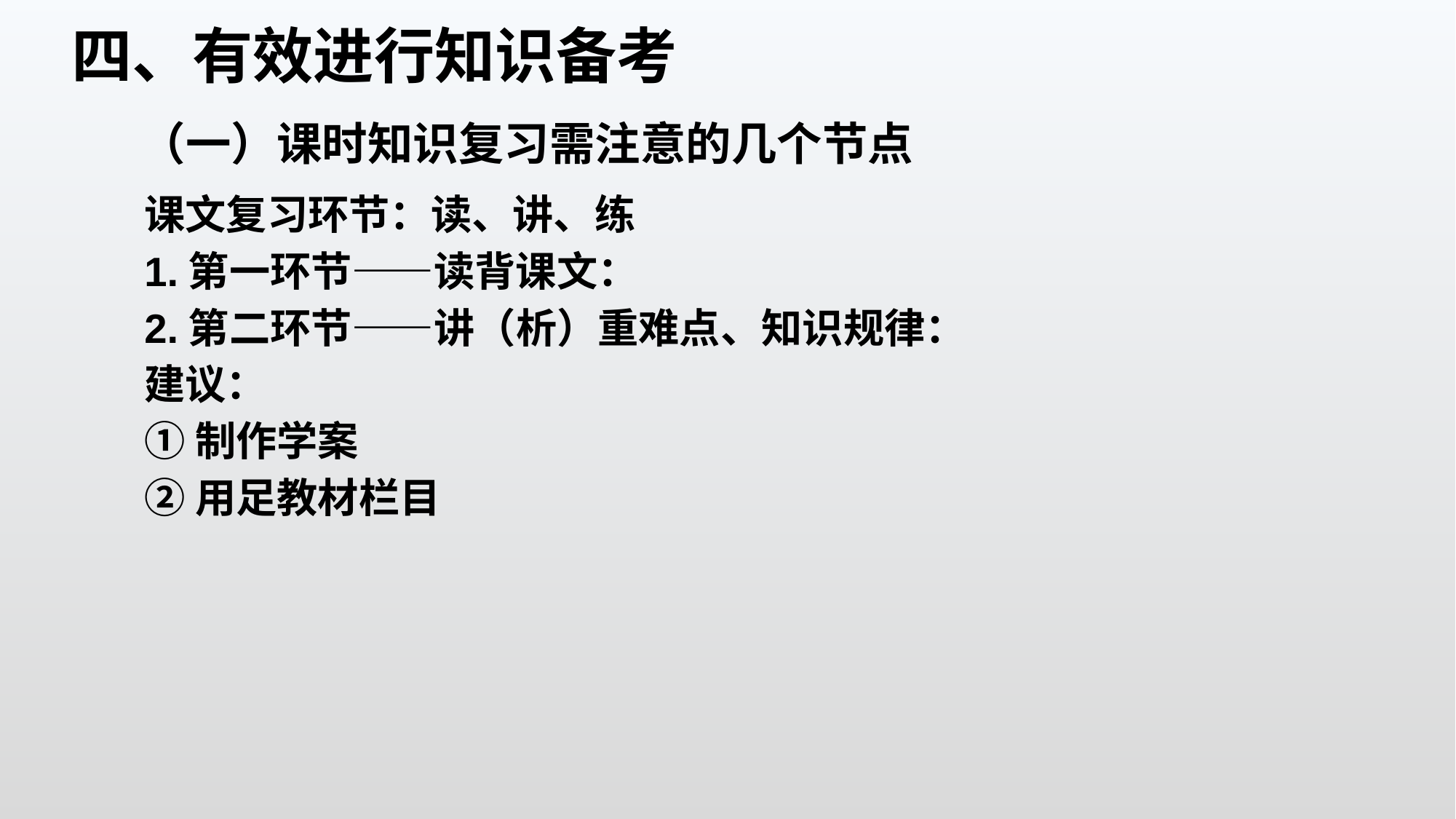

四、有效进行知识备考
（一）课时知识复习需注意的几个节点
课文复习环节：读、讲、练
1.第一环节——读背课文：
2.第二环节——讲（析）重难点、知识规律：
建议：
①制作学案
②用足教材栏目